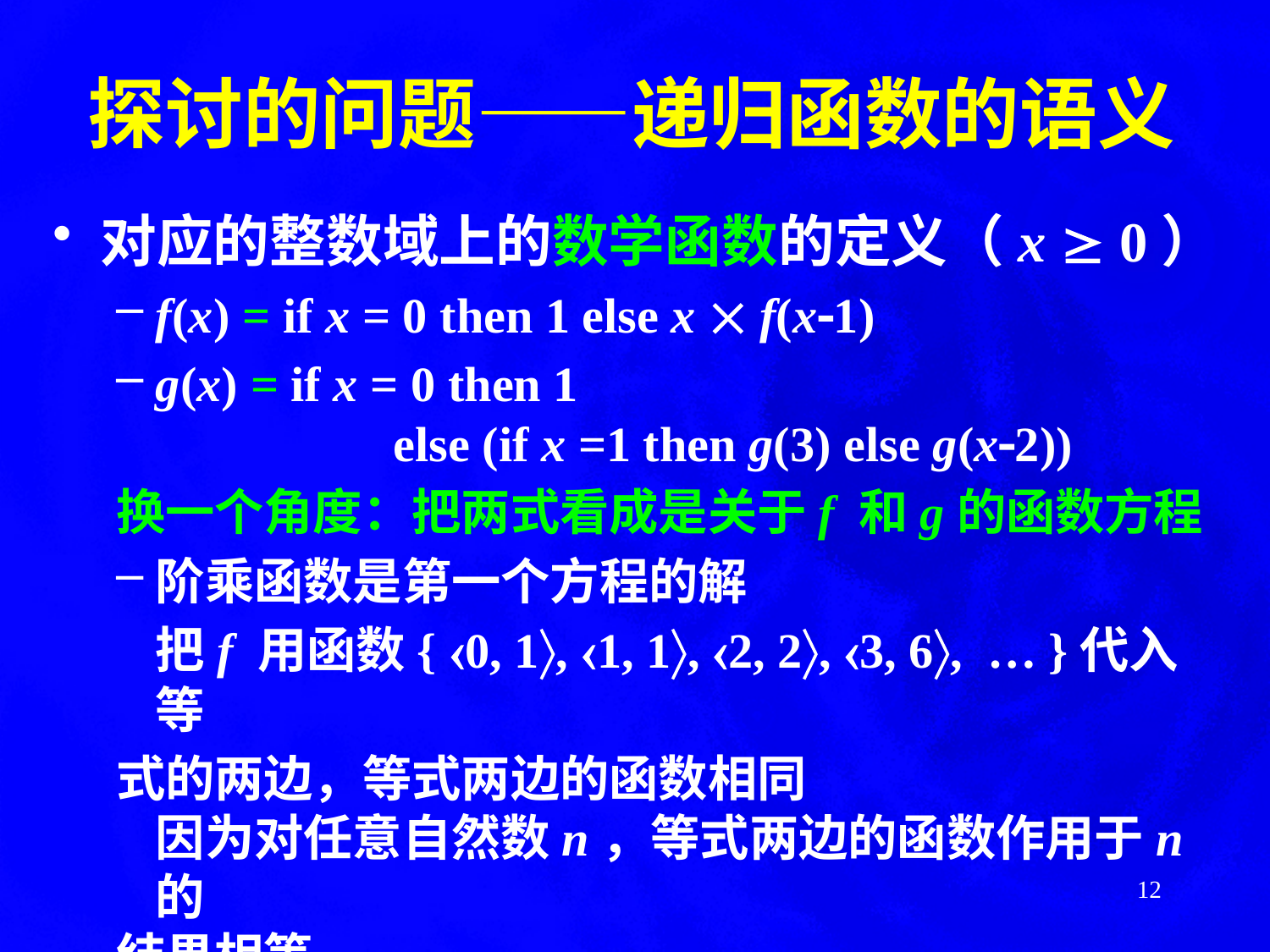

# 探讨的问题——递归函数的语义
对应的整数域上的数学函数的定义（x ≥ 0）
f(x) = if x = 0 then 1 else x × f(x−1)
g(x) = if x = 0 then 1
		         else (if x =1 then g(3) else g(x−2))
换一个角度：把两式看成是关于f 和g的函数方程
阶乘函数是第一个方程的解
	把f 用函数{ 〈0, 1〉, 〈1, 1〉, 〈2, 2〉, 〈3, 6〉,  … }代入等
式的两边，等式两边的函数相同
	因为对任意自然数n，等式两边的函数作用于n的
结果相等
12